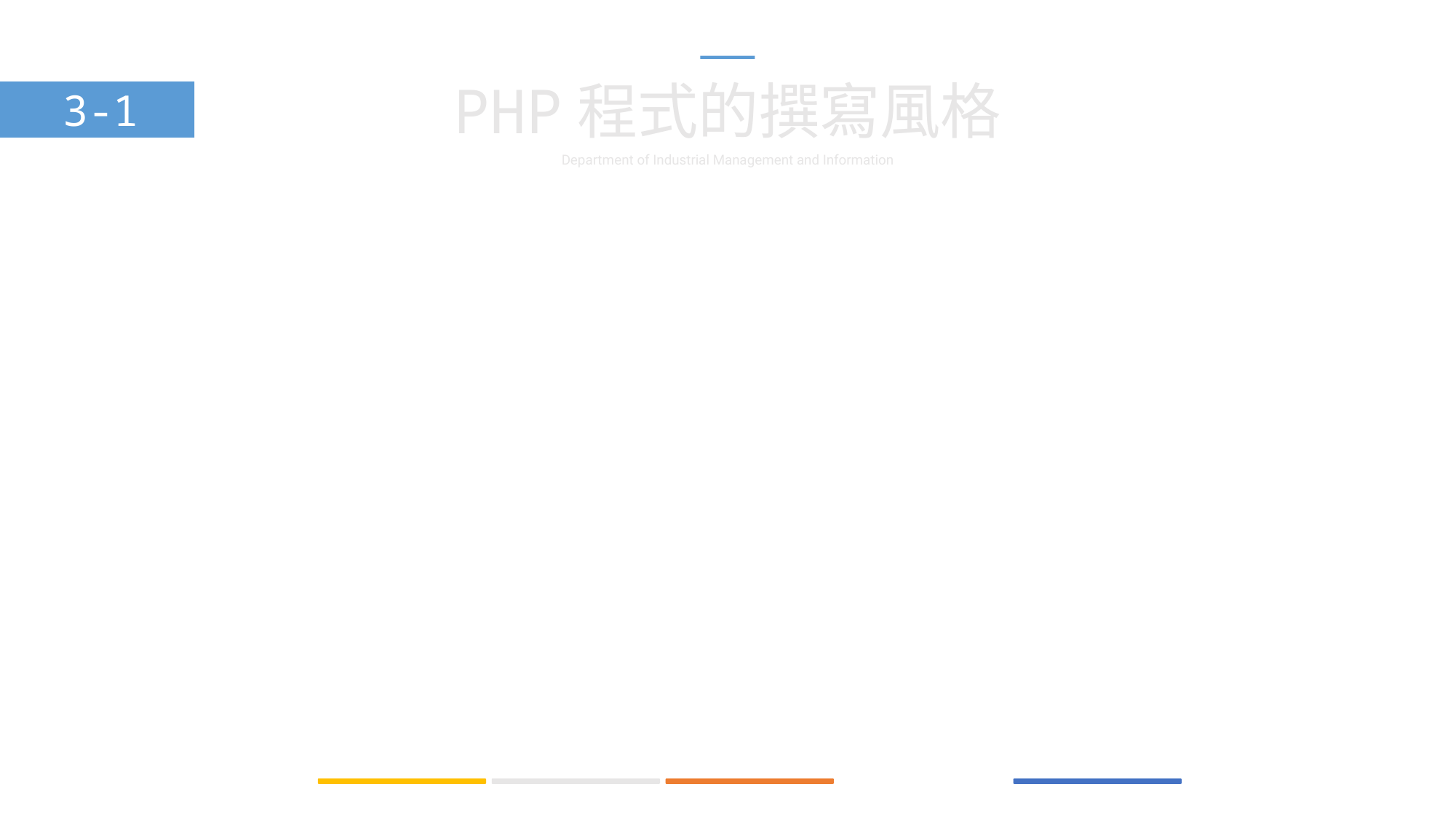

PHP程式的撰寫風格
3-1
3-1 程式敘述與結束符號
3-2 PHP的註解
3-3 太長的程式碼